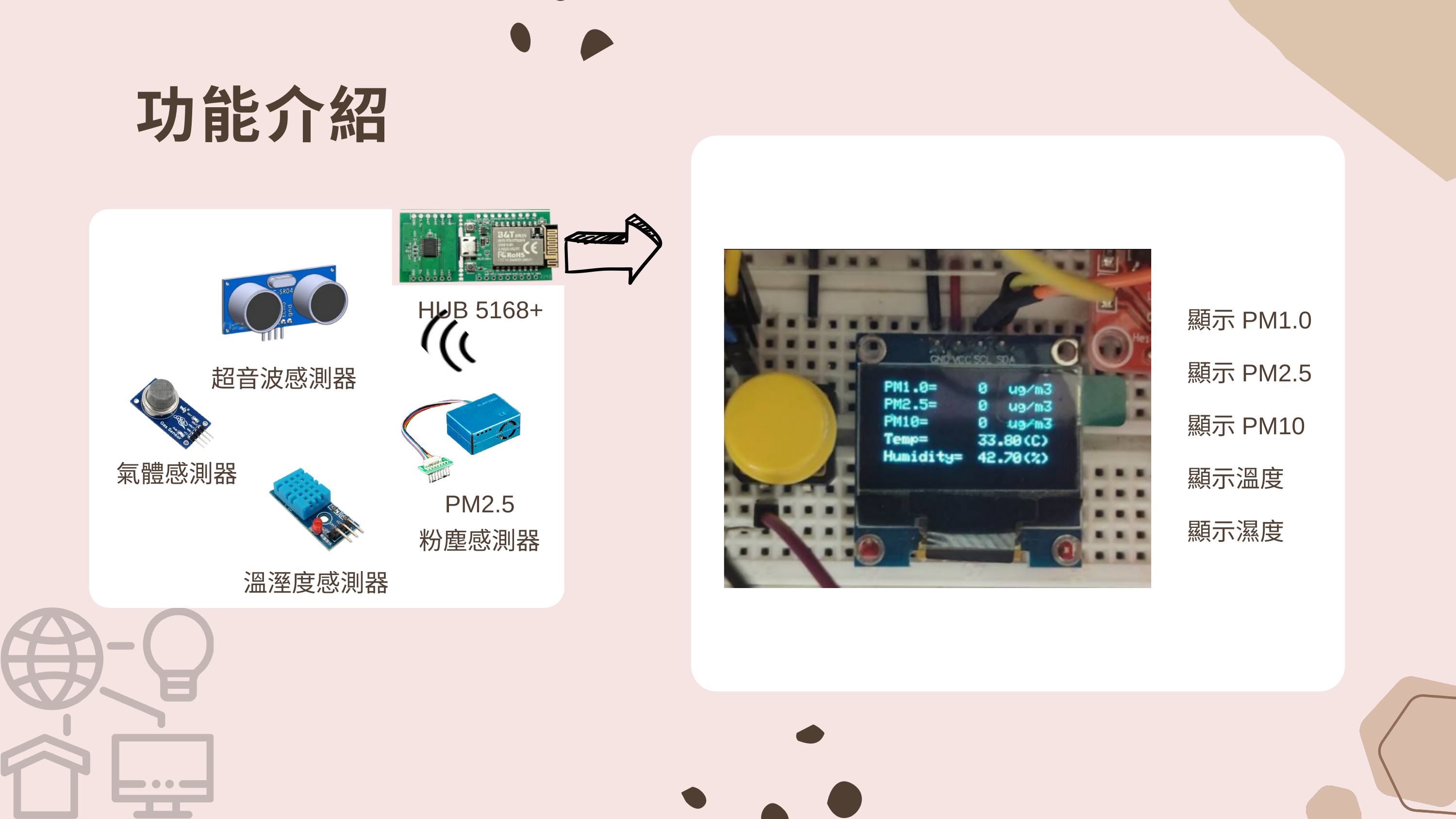

功能介紹

顯示PM1.0
顯示PM2.5
顯示PM10
顯示溫度
顯示濕度
HUB 5168+

超音波感測器

氣體感測器
PM2.5
粉塵感測器
溫溼度感測器